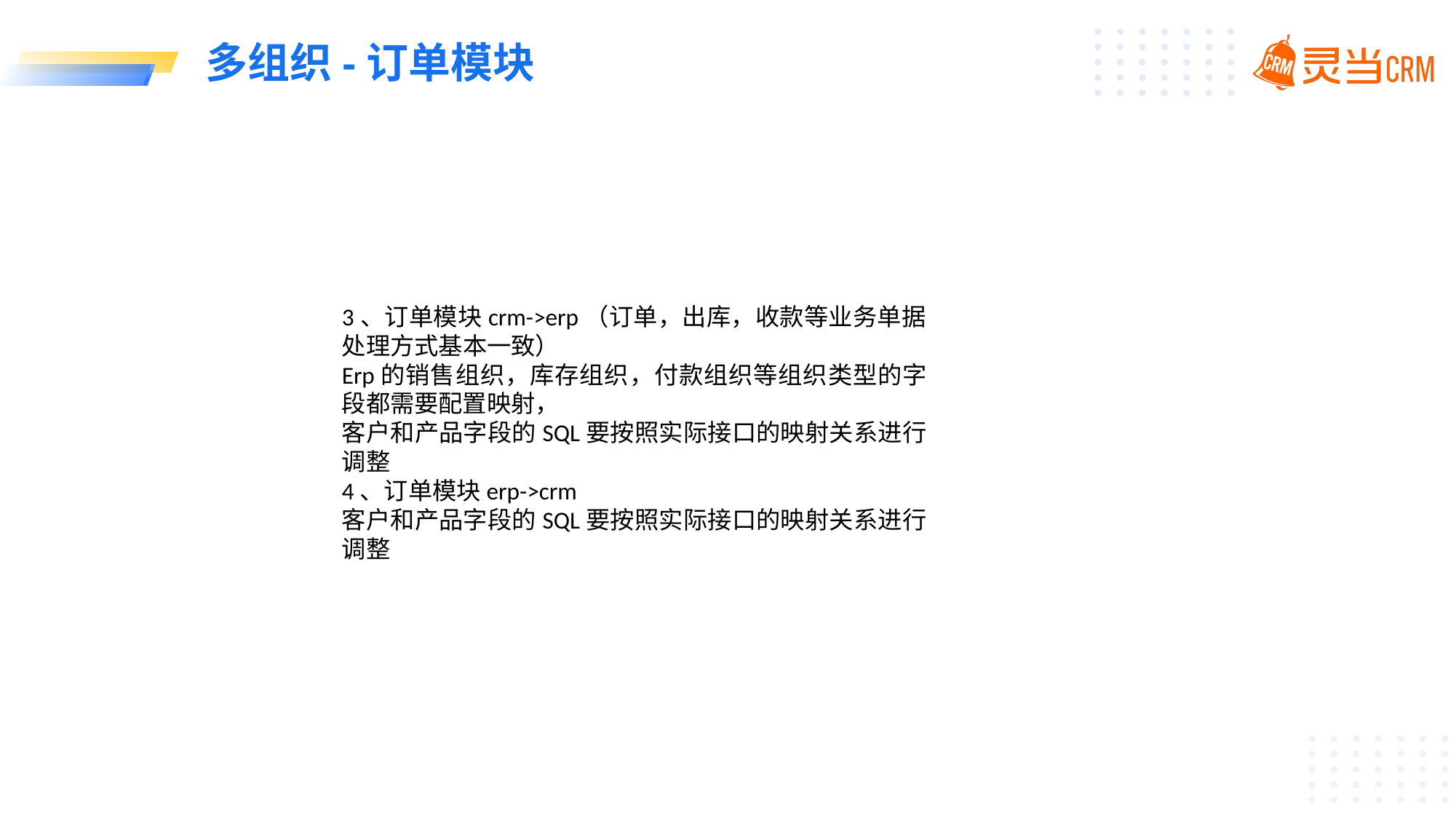

# 多组织-订单模块

3、订单模块crm->erp（订单，出库，收款等业务单据处理方式基本一致）
Erp的销售组织，库存组织，付款组织等组织类型的字段都需要配置映射，
客户和产品字段的SQL要按照实际接口的映射关系进行调整
4、订单模块erp->crm
客户和产品字段的SQL要按照实际接口的映射关系进行调整